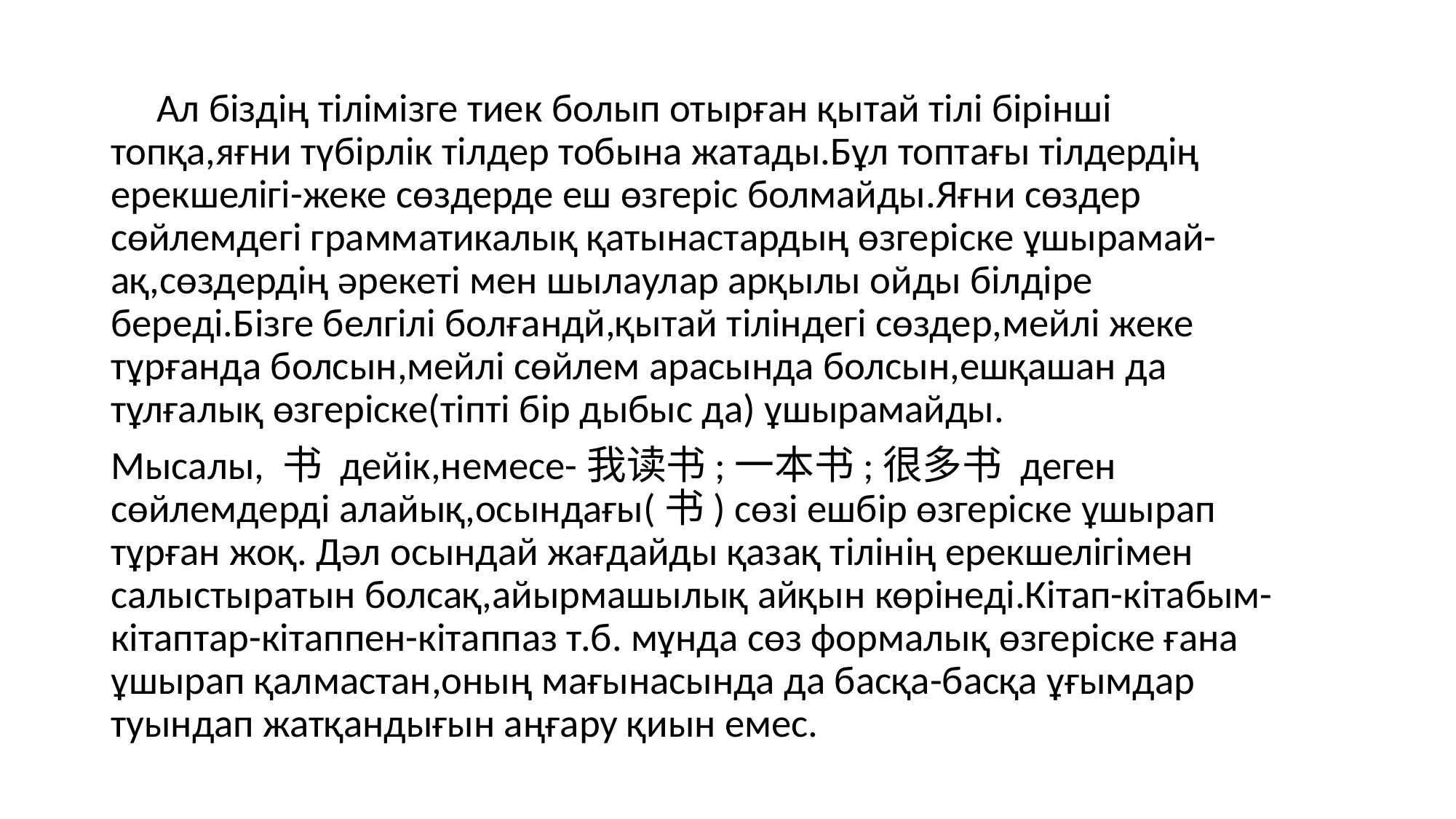

Ал біздің тілімізге тиек болып отырған қытай тілі бірінші топқа,яғни түбірлік тілдер тобына жатады.Бұл топтағы тілдердің ерекшелігі-жеке сөздерде еш өзгеріс болмайды.Яғни сөздер сөйлемдегі грамматикалық қатынастардың өзгеріске ұшырамай-ақ,сөздердің әрекеті мен шылаулар арқылы ойды білдіре береді.Бізге белгілі болғандй,қытай тіліндегі сөздер,мейлі жеке тұрғанда болсын,мейлі сөйлем арасында болсын,ешқашан да тұлғалық өзгеріске(тіпті бір дыбыс да) ұшырамайды.
Мысалы, 书 дейік,немесе-我读书;一本书;很多书 деген сөйлемдерді алайық,осындағы(书) сөзі ешбір өзгеріске ұшырап тұрған жоқ. Дәл осындай жағдайды қазақ тілінің ерекшелігімен салыстыратын болсақ,айырмашылық айқын көрінеді.Кітап-кітабым-кітаптар-кітаппен-кітаппаз т.б. мұнда сөз формалық өзгеріске ғана ұшырап қалмастан,оның мағынасында да басқа-басқа ұғымдар туындап жатқандығын аңғару қиын емес.